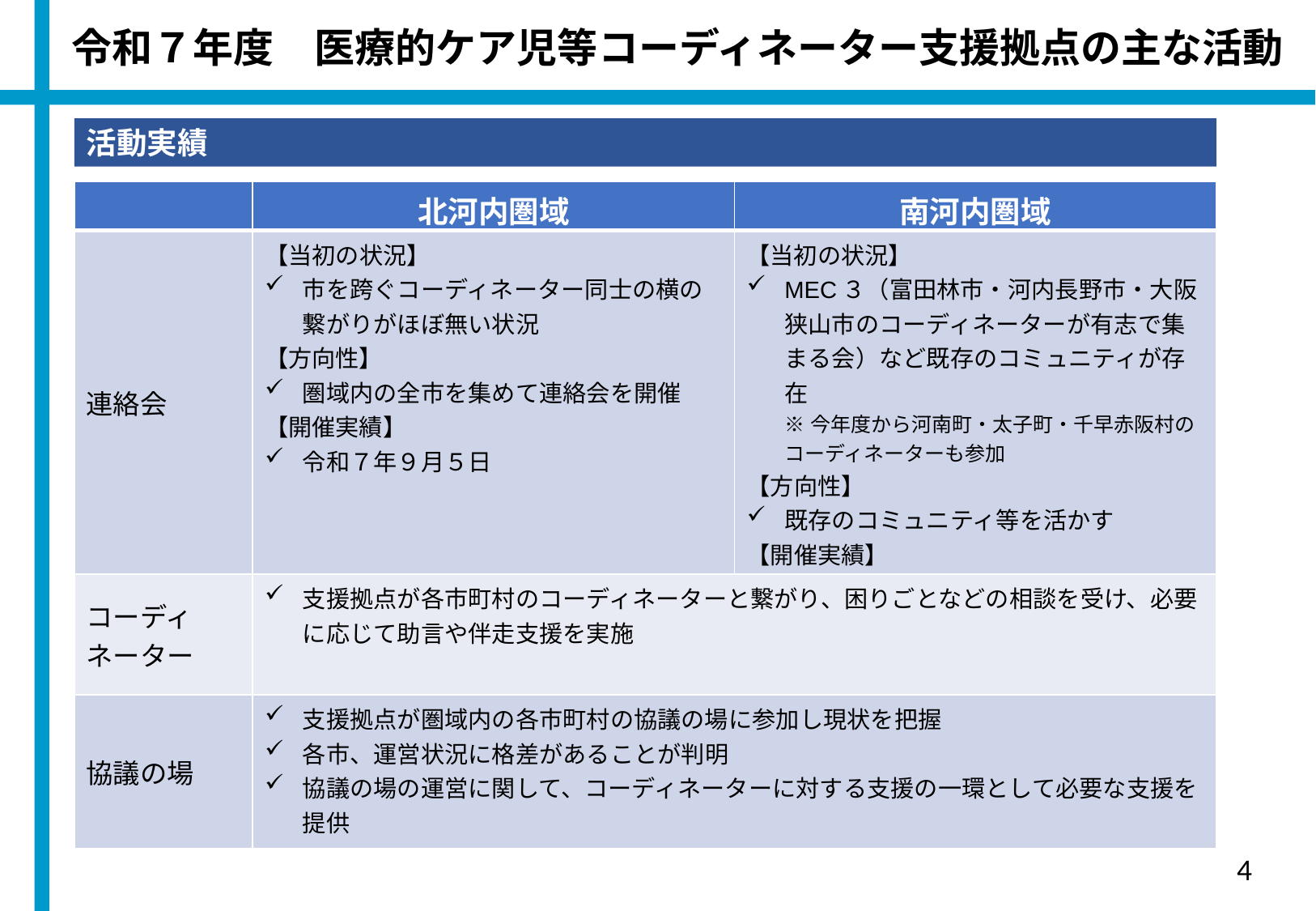

令和７年度　医療的ケア児等コーディネーター支援拠点の主な活動
活動実績
|  | 北河内圏域 | 南河内圏域 |
| --- | --- | --- |
| 連絡会 | 【当初の状況】 市を跨ぐコーディネーター同士の横の繋がりがほぼ無い状況 【方向性】 圏域内の全市を集めて連絡会を開催 【開催実績】 令和７年９月５日 | 【当初の状況】 MEC３（富田林市・河内長野市・大阪狭山市のコーディネーターが有志で集まる会）など既存のコミュニティが存在 ※今年度から河南町・太子町・千早赤阪村のコーディネーターも参加 【方向性】 既存のコミュニティ等を活かす 【開催実績】 令和７年12月19日 |
| コーディネーター | 支援拠点が各市町村のコーディネーターと繋がり、困りごとなどの相談を受け、必要に応じて助言や伴走支援を実施 |  |
| 協議の場 | 支援拠点が圏域内の各市町村の協議の場に参加し現状を把握 各市、運営状況に格差があることが判明 協議の場の運営に関して、コーディネーターに対する支援の一環として必要な支援を提供 | 藤井寺市について |
4